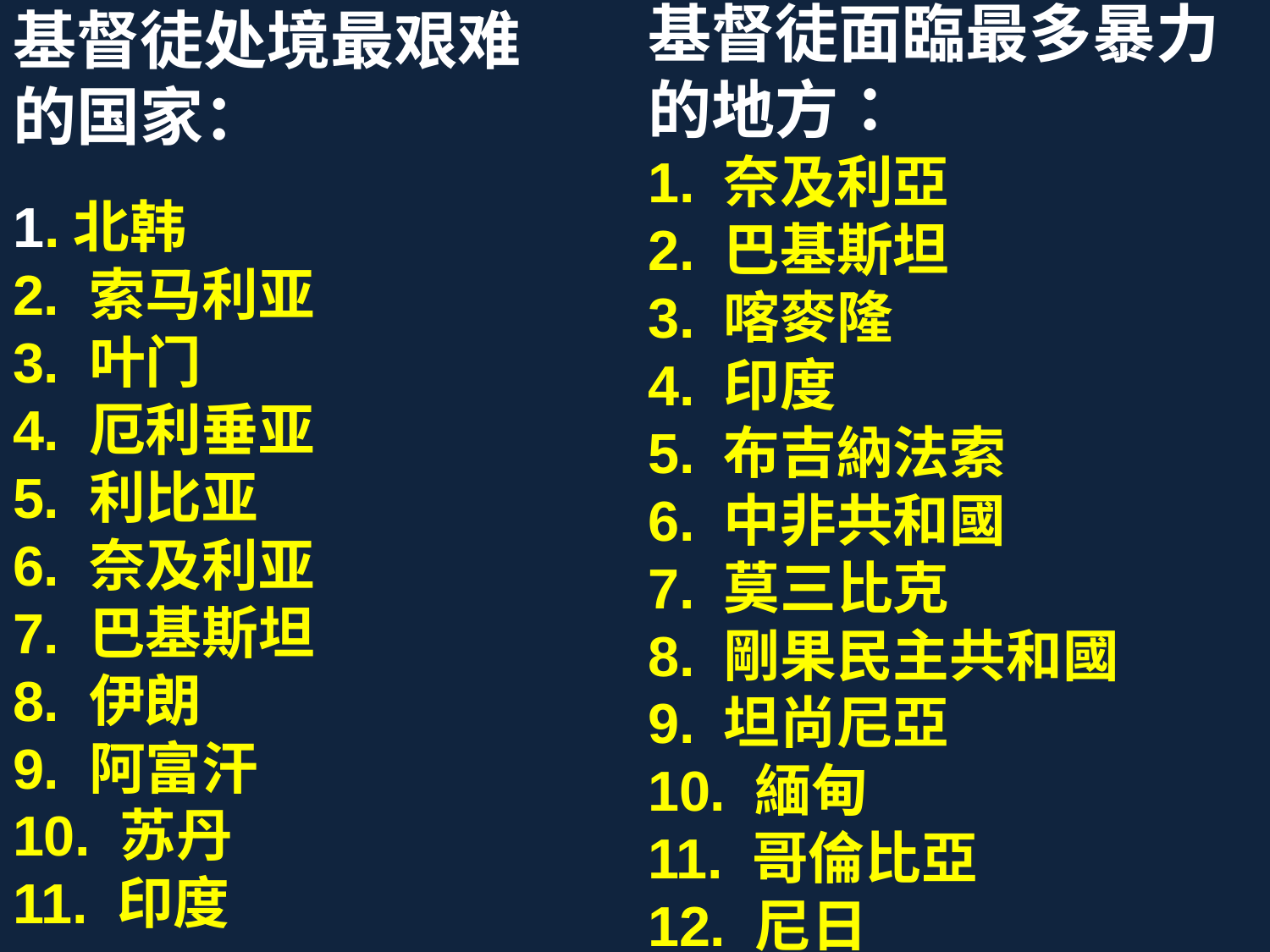

基督徒处境最艰难的国家：
1.北韩
2. 索马利亚
3. 叶门
4. 厄利垂亚
5. 利比亚
6. 奈及利亚
7. 巴基斯坦
8. 伊朗
9. 阿富汗
10. 苏丹
11. 印度
基督徒面臨最多暴力的地方：
1. 奈及利亞
2. 巴基斯坦
3. 喀麥隆
4. 印度
5. 布吉納法索
6. 中非共和國
7. 莫三比克
8. 剛果民主共和國
9. 坦尚尼亞
10. 緬甸
11. 哥倫比亞
12. 尼日